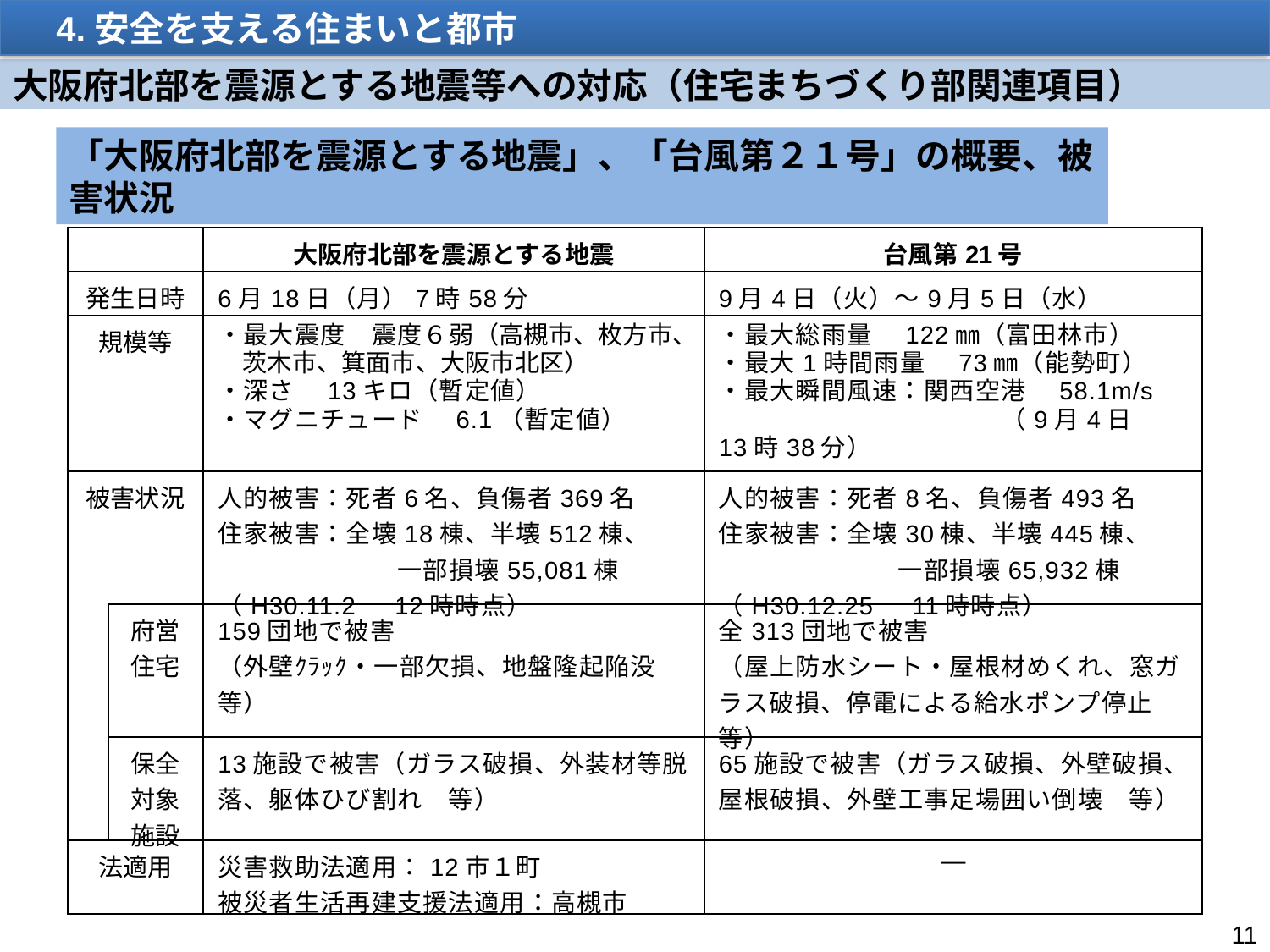

4.安全を支える住まいと都市
大阪府北部を震源とする地震等への対応（住宅まちづくり部関連項目）
「大阪府北部を震源とする地震」、「台風第２１号」の概要、被害状況
|  |  | 大阪府北部を震源とする地震 | 台風第21号 |
| --- | --- | --- | --- |
| 発生日時 |  | 6月18日（月）7時58分 | 9月4日（火）～9月5日（水） |
| 規模等 |  | ・最大震度　震度６弱（高槻市、枚方市、 　茨木市、箕面市、大阪市北区） ・深さ　13キロ（暫定値） ・マグニチュード　6.1（暫定値） | ・最大総雨量　122㎜（富田林市） ・最大1時間雨量　73㎜（能勢町） ・最大瞬間風速：関西空港　58.1m/s 　　　　　　　　　　　（9月4日　13時38分） |
| 被害状況 |  | 人的被害：死者6名、負傷者369名 住家被害：全壊18棟、半壊512棟、 　　　　　　　一部損壊55,081棟 （H30.11.2　12時時点） | 人的被害：死者8名、負傷者493名 住家被害：全壊30棟、半壊445棟、 　　　　　　　一部損壊65,932棟 （H30.12.25　11時時点） |
|  | 府営住宅 | 159団地で被害 （外壁ｸﾗｯｸ・一部欠損、地盤隆起陥没等） | 全313団地で被害 （屋上防水シート・屋根材めくれ、窓ガラス破損、停電による給水ポンプ停止　等） |
|  | 保全対象施設 | 13施設で被害（ガラス破損、外装材等脱落、躯体ひび割れ　等） | 65施設で被害（ガラス破損、外壁破損、屋根破損、外壁工事足場囲い倒壊　等） |
| 法適用 |  | 災害救助法適用：12市１町 被災者生活再建支援法適用：高槻市 | ― |
11